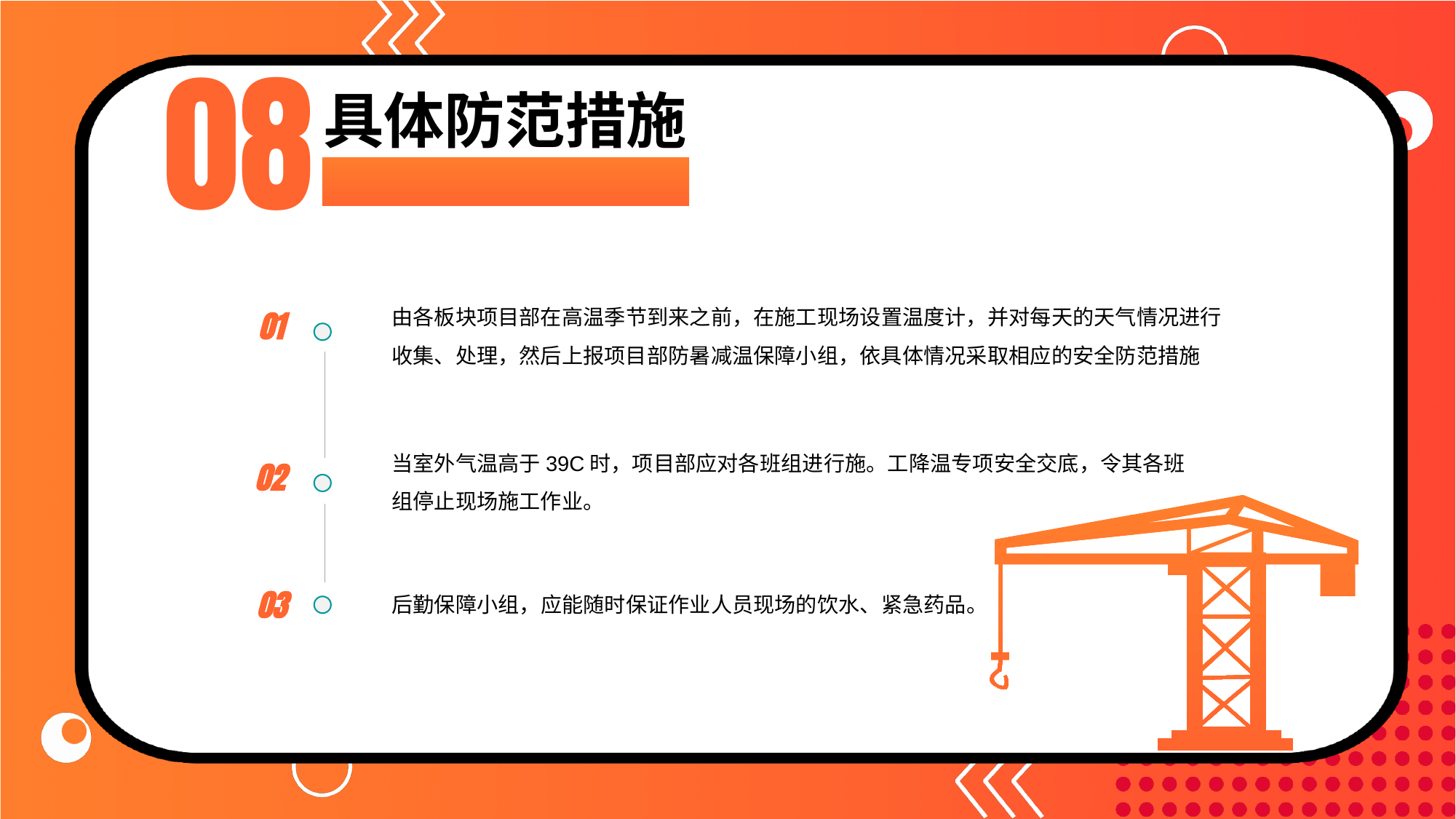

08
具体防范措施

由各板块项目部在高温季节到来之前，在施工现场设置温度计，并对每天的天气情况进行收集、处理，然后上报项目部防暑减温保障小组，依具体情况采取相应的安全防范措施
01

当室外气温高于39C时，项目部应对各班组进行施。工降温专项安全交底，令其各班组停止现场施工作业。
02

03
后勤保障小组，应能随时保证作业人员现场的饮水、紧急药品。